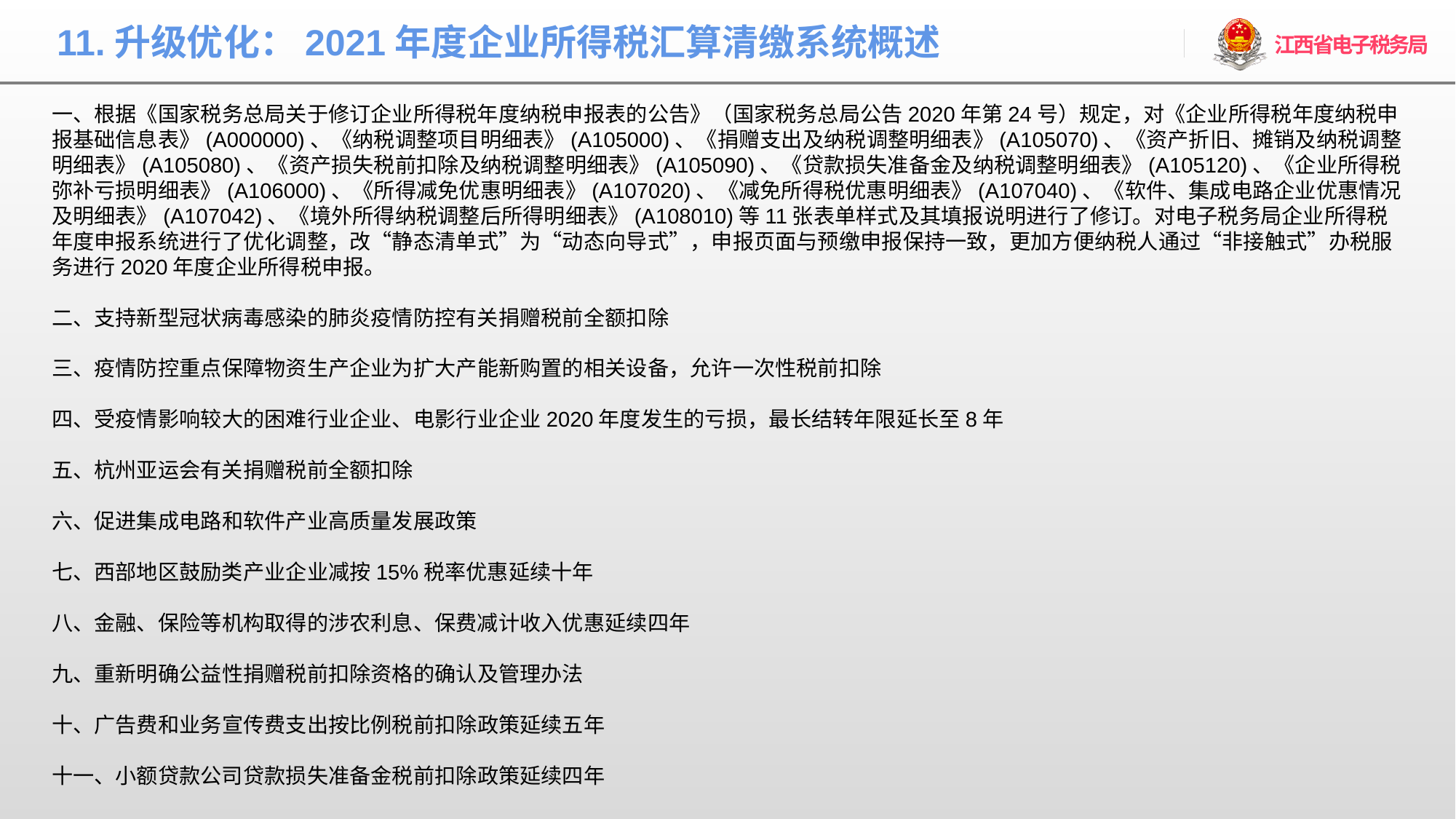

11.升级优化：2021年度企业所得税汇算清缴系统概述
一、根据《国家税务总局关于修订企业所得税年度纳税申报表的公告》（国家税务总局公告2020年第24号）规定，对《企业所得税年度纳税申报基础信息表》(A000000)、《纳税调整项目明细表》(A105000)、《捐赠支出及纳税调整明细表》(A105070)、《资产折旧、摊销及纳税调整明细表》(A105080)、《资产损失税前扣除及纳税调整明细表》(A105090)、《贷款损失准备金及纳税调整明细表》(A105120)、《企业所得税弥补亏损明细表》(A106000)、《所得减免优惠明细表》(A107020)、《减免所得税优惠明细表》(A107040)、《软件、集成电路企业优惠情况及明细表》(A107042)、《境外所得纳税调整后所得明细表》(A108010)等11张表单样式及其填报说明进行了修订。对电子税务局企业所得税年度申报系统进行了优化调整，改“静态清单式”为“动态向导式”，申报页面与预缴申报保持一致，更加方便纳税人通过“非接触式”办税服务进行2020年度企业所得税申报。

二、支持新型冠状病毒感染的肺炎疫情防控有关捐赠税前全额扣除

三、疫情防控重点保障物资生产企业为扩大产能新购置的相关设备，允许一次性税前扣除

四、受疫情影响较大的困难行业企业、电影行业企业2020年度发生的亏损，最长结转年限延长至8年

五、杭州亚运会有关捐赠税前全额扣除

六、促进集成电路和软件产业高质量发展政策

七、西部地区鼓励类产业企业减按15%税率优惠延续十年

八、金融、保险等机构取得的涉农利息、保费减计收入优惠延续四年

九、重新明确公益性捐赠税前扣除资格的确认及管理办法

十、广告费和业务宣传费支出按比例税前扣除政策延续五年

十一、小额贷款公司贷款损失准备金税前扣除政策延续四年